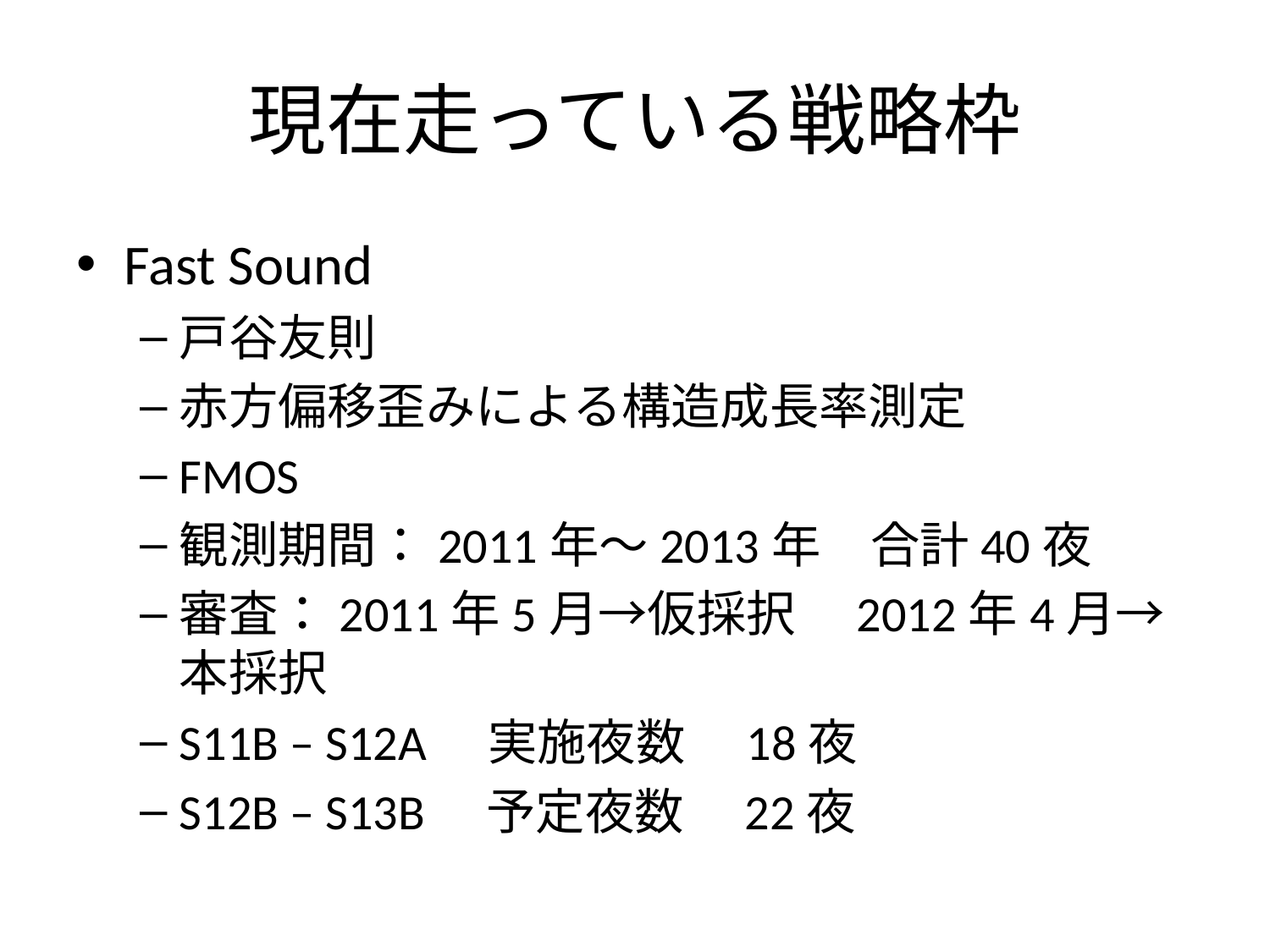

# 現在走っている戦略枠
Fast Sound
戸谷友則
赤方偏移歪みによる構造成長率測定
FMOS
観測期間：2011年～2013年　合計40夜
審査：2011年5月→仮採択　2012年4月→本採択
S11B – S12A　実施夜数　18夜
S12B – S13B　予定夜数　22夜